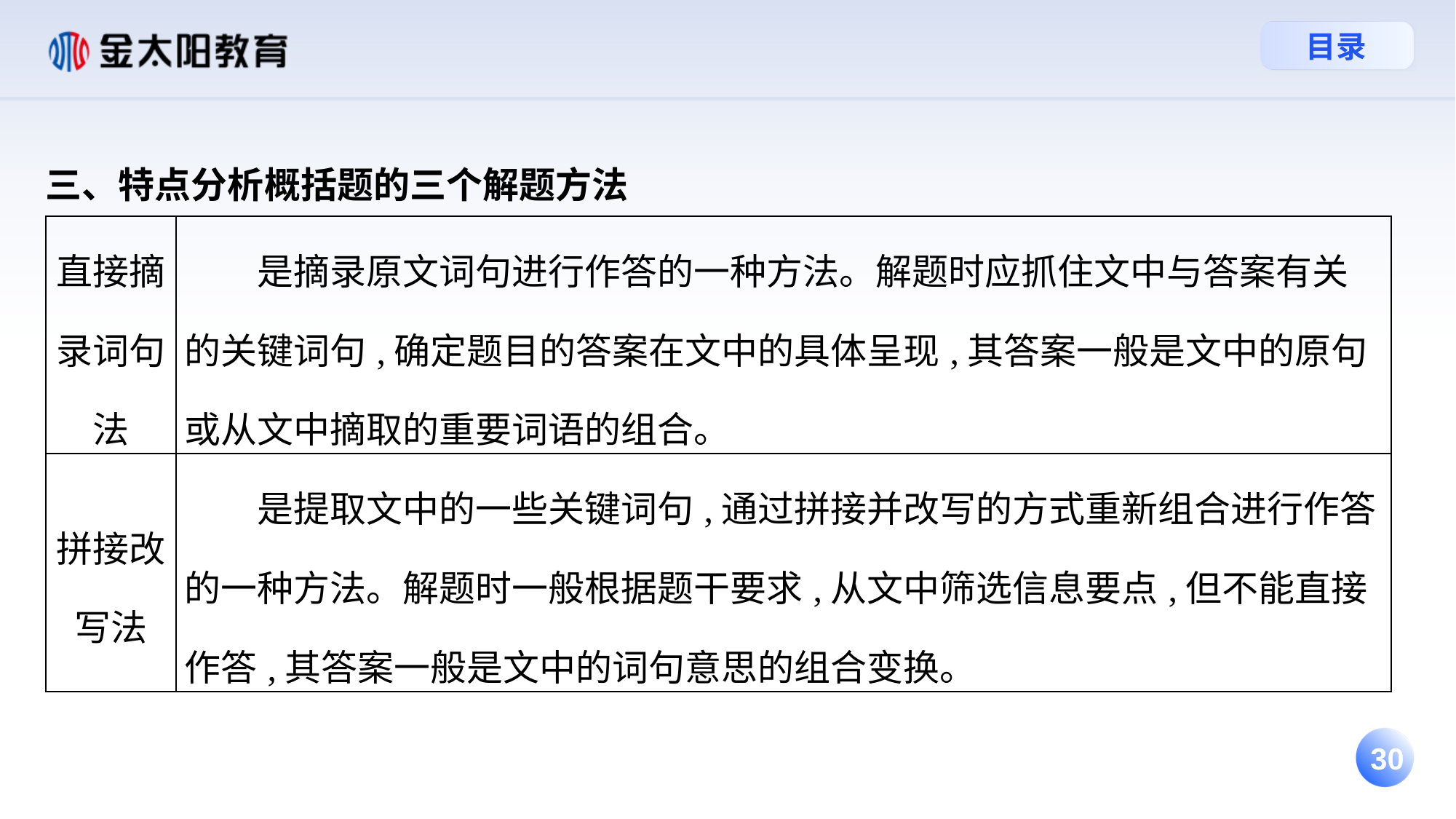

三、特点分析概括题的三个解题方法

| 直接摘录词句法 | 是摘录原文词句进行作答的一种方法。解题时应抓住文中与答案有关的关键词句,确定题目的答案在文中的具体呈现,其答案一般是文中的原句或从文中摘取的重要词语的组合。 |
| --- | --- |
| 拼接改写法 | 是提取文中的一些关键词句,通过拼接并改写的方式重新组合进行作答的一种方法。解题时一般根据题干要求,从文中筛选信息要点,但不能直接作答,其答案一般是文中的词句意思的组合变换。 |